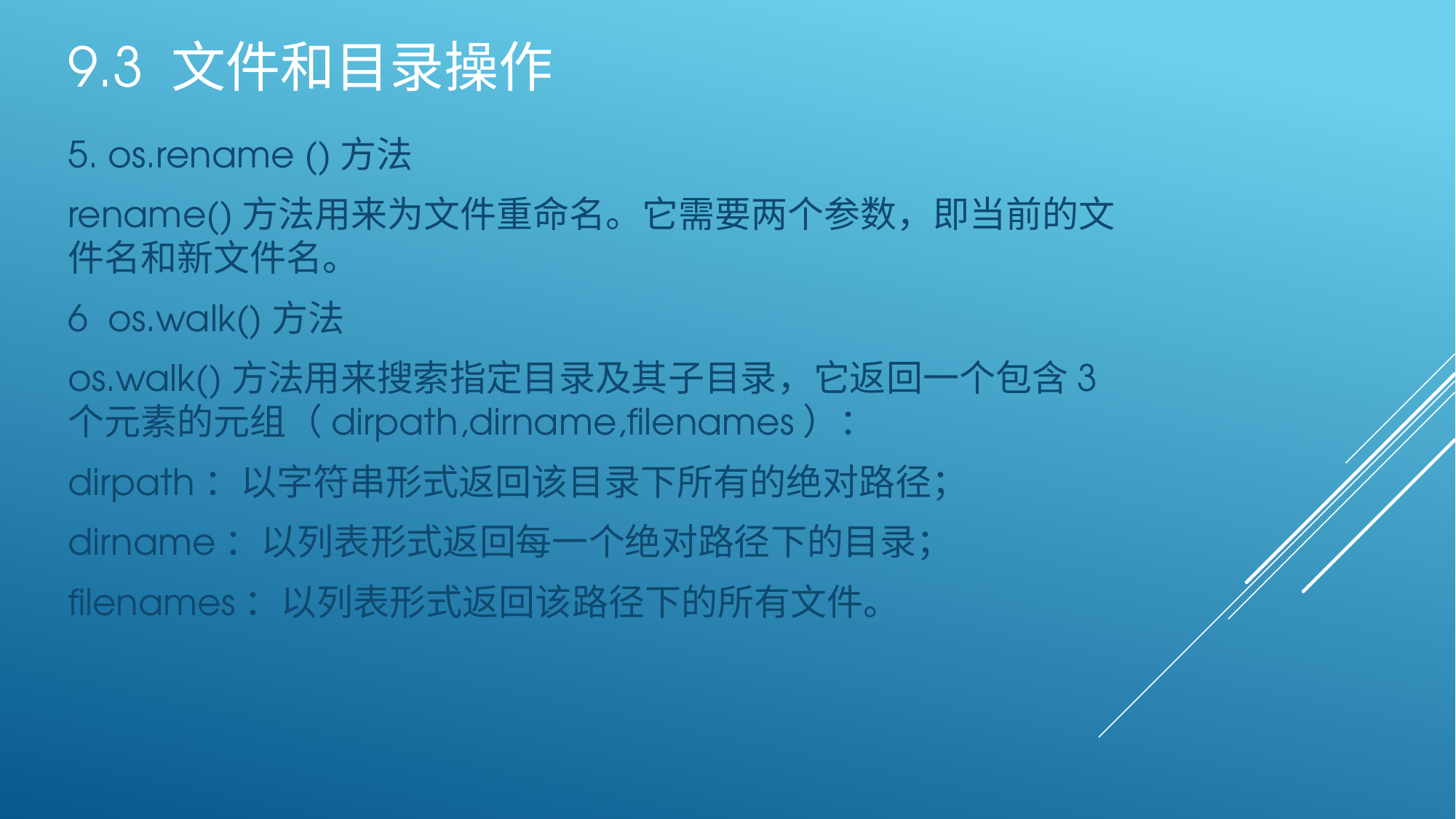

# 9.3 文件和目录操作
5. os.rename ()方法
rename()方法用来为文件重命名。它需要两个参数，即当前的文件名和新文件名。
6  os.walk()方法
os.walk()方法用来搜索指定目录及其子目录，它返回一个包含3个元素的元组（dirpath,dirname,filenames）：
dirpath：以字符串形式返回该目录下所有的绝对路径；
dirname：以列表形式返回每一个绝对路径下的目录；
filenames：以列表形式返回该路径下的所有文件。